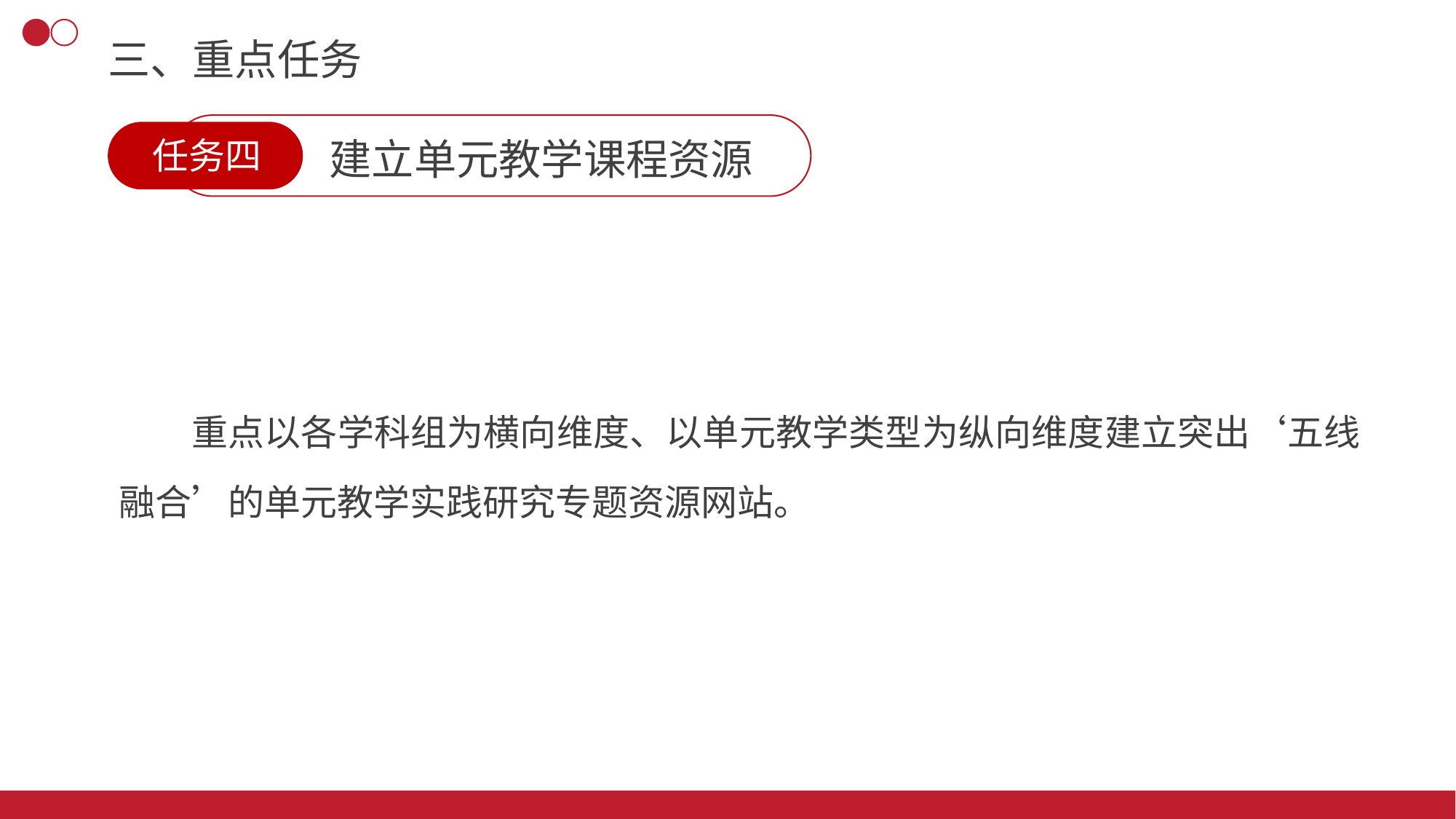

三、重点任务

建立单元教学课程资源

任务四
重点以各学科组为横向维度、以单元教学类型为纵向维度建立突出‘五线融合’的单元教学实践研究专题资源网站。